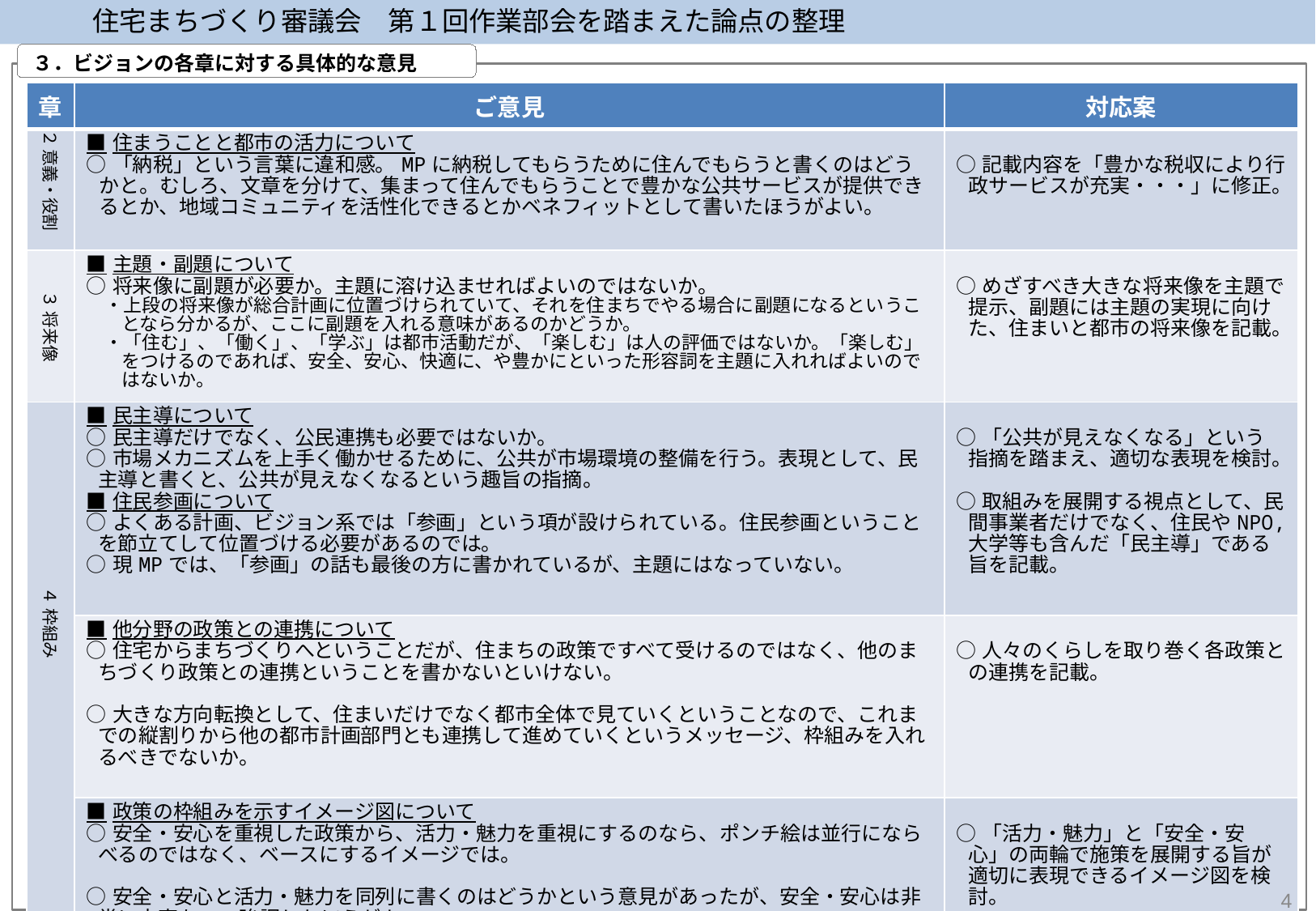

住宅まちづくり審議会　第１回作業部会を踏まえた論点の整理
 ３．ビジョンの各章に対する具体的な意見

| 章 | ご意見 | 対応案 |
| --- | --- | --- |
|  | ■住まうことと都市の活力について ○「納税」という言葉に違和感。MPに納税してもらうために住んでもらうと書くのはどうかと。むしろ、文章を分けて、集まって住んでもらうことで豊かな公共サービスが提供できるとか、地域コミュニティを活性化できるとかベネフィットとして書いたほうがよい。 | ○記載内容を「豊かな税収により行政サービスが充実・・・」に修正。 |
|  | ■主題・副題について ○将来像に副題が必要か。主題に溶け込ませればよいのではないか。 　・上段の将来像が総合計画に位置づけられていて、それを住まちでやる場合に副題になるということなら分かるが、ここに副題を入れる意味があるのかどうか。 　・「住む」、「働く」、「学ぶ」は都市活動だが、「楽しむ」は人の評価ではないか。「楽しむ」をつけるのであれば、安全、安心、快適に、や豊かにといった形容詞を主題に入れればよいのではないか。 | ○めざすべき大きな将来像を主題で提示、副題には主題の実現に向けた、住まいと都市の将来像を記載。 |
|  | ■民主導について ○民主導だけでなく、公民連携も必要ではないか。　　　　　　　　　　　　 ○市場メカニズムを上手く働かせるために、公共が市場環境の整備を行う。表現として、民主導と書くと、公共が見えなくなるという趣旨の指摘。　　　　　　　　　 ■住民参画について ○よくある計画、ビジョン系では「参画」という項が設けられている。住民参画ということを節立てして位置づける必要があるのでは。　　　　　　　　　　　　　　 ○現MPでは、「参画」の話も最後の方に書かれているが、主題にはなっていない。 | ○「公共が見えなくなる」という指摘を踏まえ、適切な表現を検討。 ○取組みを展開する視点として、民間事業者だけでなく、住民やNPO,大学等も含んだ「民主導」である旨を記載。 |
|  | ■他分野の政策との連携について ○住宅からまちづくりへということだが、住まちの政策ですべて受けるのではなく、他のまちづくり政策との連携ということを書かないといけない。　　　　　　　　　　　　　　　　　　　　　　　　　 ○大きな方向転換として、住まいだけでなく都市全体で見ていくということなので、これまでの縦割りから他の都市計画部門とも連携して進めていくというメッセージ、枠組みを入れるべきでないか。 | ○人々のくらしを取り巻く各政策との連携を記載。 |
|  | ■政策の枠組みを示すイメージ図について ○安全・安心を重視した政策から、活力・魅力を重視にするのなら、ポンチ絵は並行にならべるのではなく、ベースにするイメージでは。　　　　　　　　　　　　　　　　　　　　　　　　　　　　　　　 ○安全・安心と活力・魅力を同列に書くのはどうかという意見があったが、安全・安心は非常に大事なので強調したほうがよい。　　　　　　　　　　　　　　　　　　　　　　　　　　　　　　　　　　　 ○ ２項対立的に考えるより、相乗効果として捉えるべき。 | ○「活力・魅力」と「安全・安心」の両輪で施策を展開する旨が適切に表現できるイメージ図を検討。 |
２ 意義・役割
３ 将来像
４ 枠組み
4